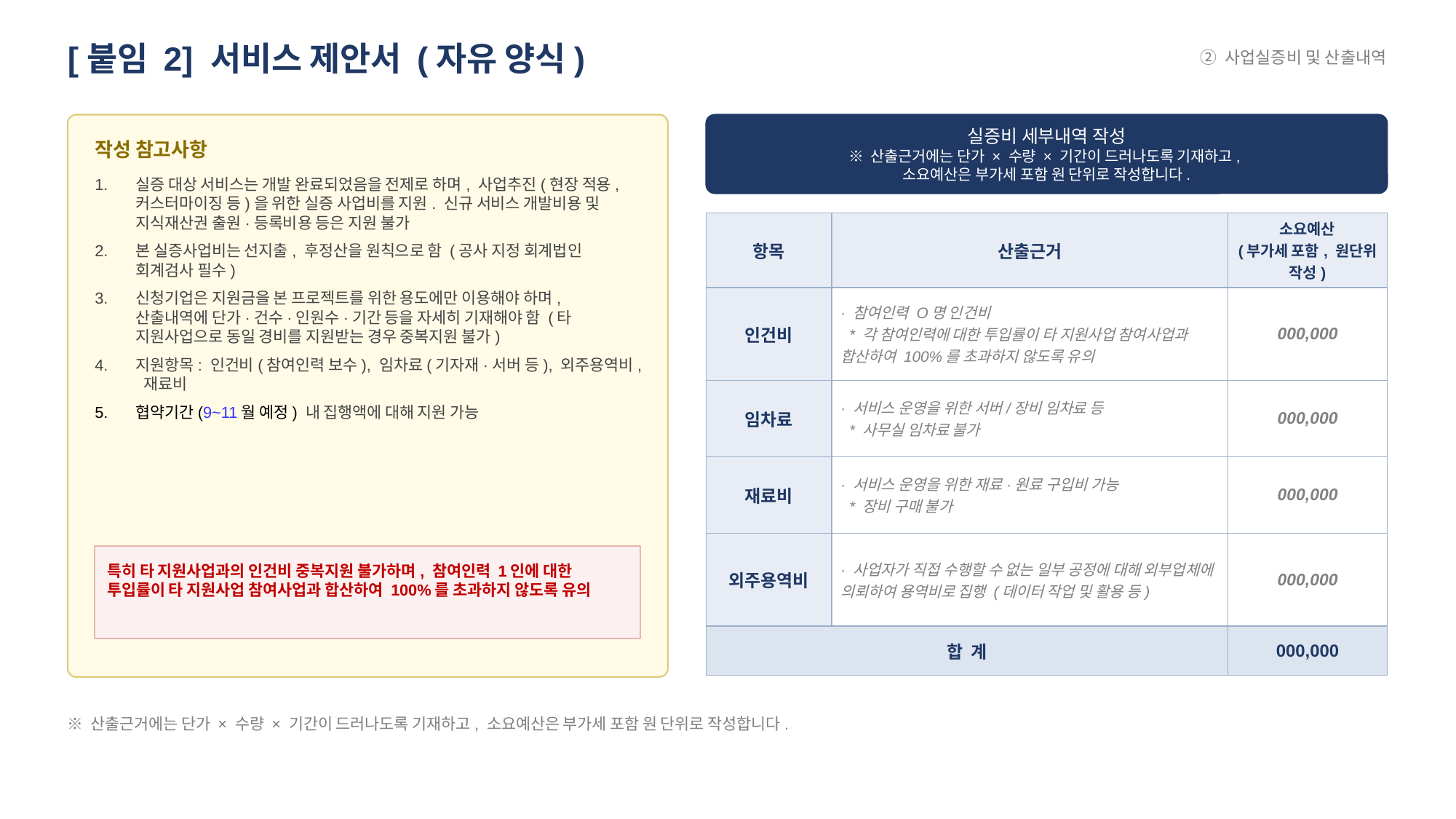

[붙임 2] 서비스 제안서 (자유 양식)
② 사업실증비 및 산출내역

실증비 세부내역 작성
※ 산출근거에는 단가 × 수량 × 기간이 드러나도록 기재하고,
소요예산은 부가세 포함 원 단위로 작성합니다.
작성 참고사항
실증 대상 서비스는 개발 완료되었음을 전제로 하며, 사업추진(현장 적용, 커스터마이징 등)을 위한 실증 사업비를 지원. 신규 서비스 개발비용 및 지식재산권 출원·등록비용 등은 지원 불가
본 실증사업비는 선지출, 후정산을 원칙으로 함 (공사 지정 회계법인 회계검사 필수)
신청기업은 지원금을 본 프로젝트를 위한 용도에만 이용해야 하며, 산출내역에 단가·건수·인원수·기간 등을 자세히 기재해야 함 (타 지원사업으로 동일 경비를 지원받는 경우 중복지원 불가)
지원항목: 인건비(참여인력 보수), 임차료(기자재·서버 등), 외주용역비, 재료비
협약기간(9~11월 예정) 내 집행액에 대해 지원 가능
| 항목 | 산출근거 | 소요예산 (부가세 포함, 원단위 작성) |
| --- | --- | --- |
| 인건비 | · 참여인력 O명 인건비 \* 각 참여인력에 대한 투입률이 타 지원사업 참여사업과 합산하여 100%를 초과하지 않도록 유의 | 000,000 |
| 임차료 | · 서비스 운영을 위한 서버/장비 임차료 등 \* 사무실 임차료 불가 | 000,000 |
| 재료비 | · 서비스 운영을 위한 재료·원료 구입비 가능 \* 장비 구매 불가 | 000,000 |
| 외주용역비 | · 사업자가 직접 수행할 수 없는 일부 공정에 대해 외부업체에 의뢰하여 용역비로 집행 (데이터 작업 및 활용 등) | 000,000 |
| 합 계 |  | 000,000 |
특히 타 지원사업과의 인건비 중복지원 불가하며, 참여인력 1인에 대한 투입률이 타 지원사업 참여사업과 합산하여 100%를 초과하지 않도록 유의
※ 산출근거에는 단가 × 수량 × 기간이 드러나도록 기재하고, 소요예산은 부가세 포함 원 단위로 작성합니다.